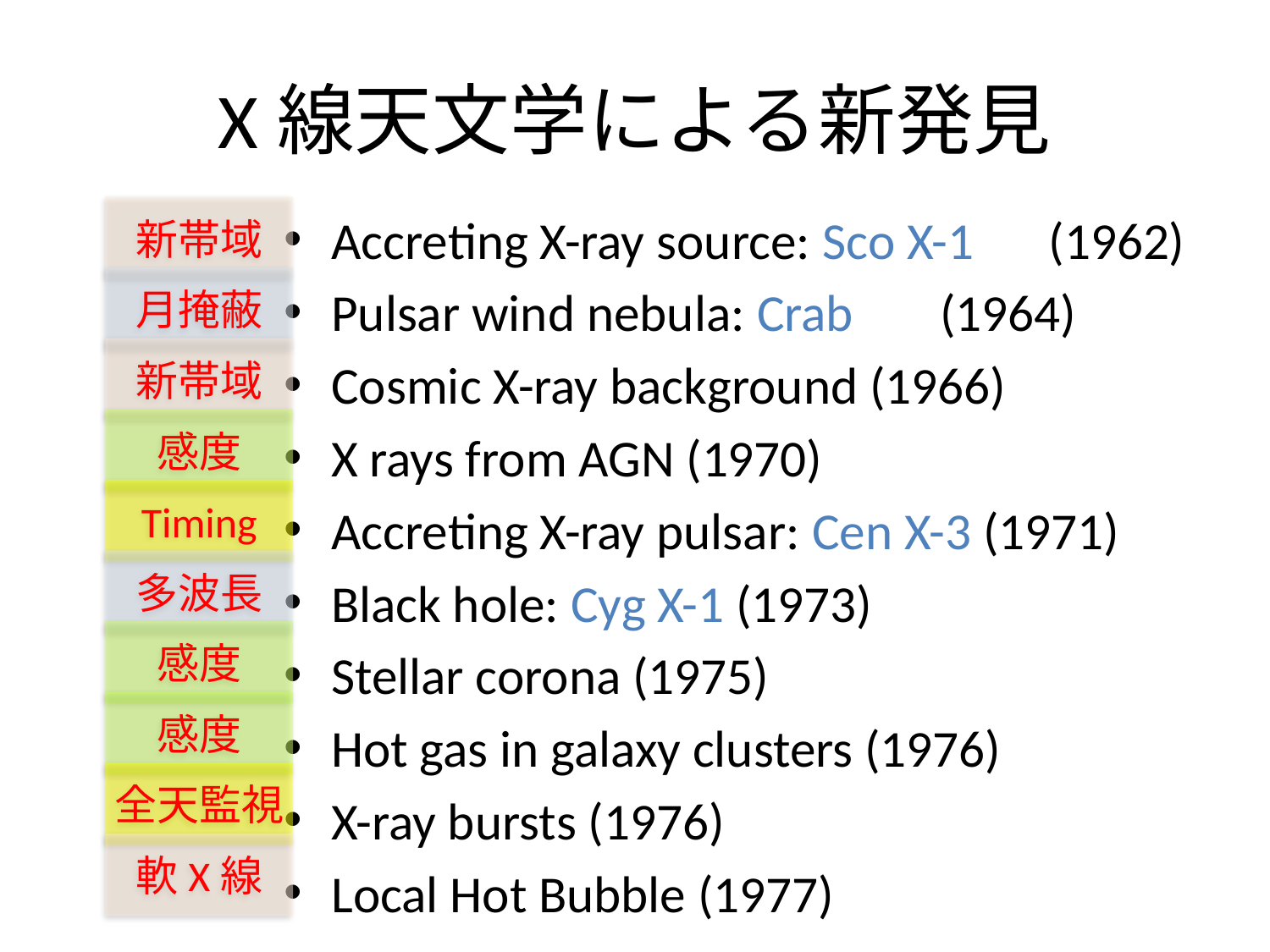

# X線天文学による新発見
新帯域
Accreting X-ray source: Sco X-1　(1962)
Pulsar wind nebula: Crab 　(1964)
Cosmic X-ray background (1966)
X rays from AGN (1970)
Accreting X-ray pulsar: Cen X-3 (1971)
Black hole: Cyg X-1 (1973)
Stellar corona (1975)
Hot gas in galaxy clusters (1976)
X-ray bursts (1976)
Local Hot Bubble (1977)
月掩蔽
新帯域
感度
Timing
多波長
感度
感度
全天監視
軟X線